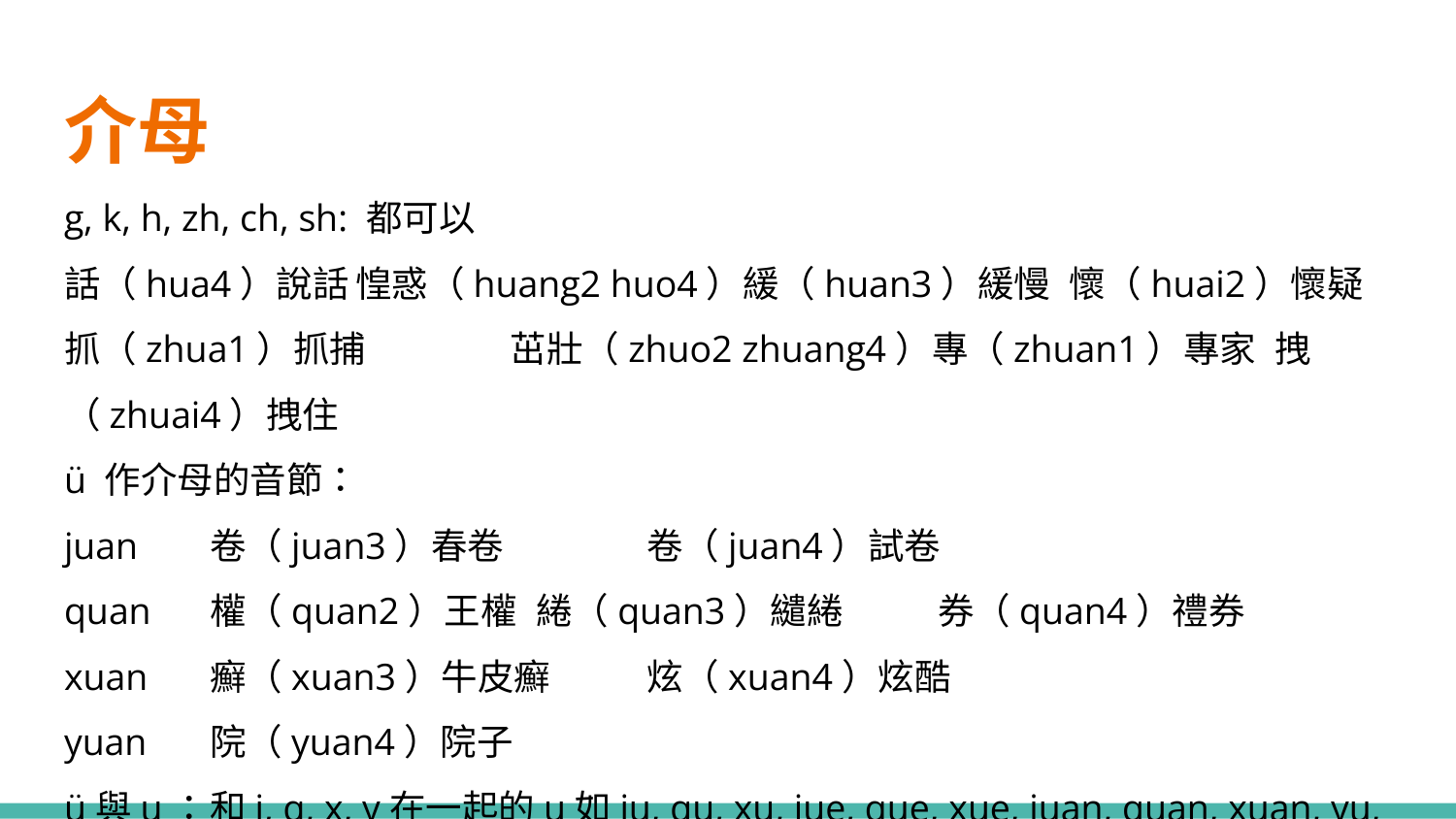

# 介母
g, k, h, zh, ch, sh: 都可以
話（hua4）說話	惶惑（huang2 huo4）緩（huan3）緩慢  懷（huai2）懷疑
抓（zhua1）抓捕	 茁壯（zhuo2 zhuang4）專（zhuan1）專家  拽（zhuai4）拽住
ü 作介母的音節：
juan	卷（juan3）春卷	卷（juan4）試卷
quan	權（quan2）王權  綣（quan3）繾綣	券（quan4）禮券
xuan	癬（xuan3）牛皮癬	炫（xuan4）炫酷
yuan	院（yuan4）院子
ü與u：	和j, q, x, y在一起的u如ju, qu, xu, jue, que, xue, juan, quan, xuan, yu, yue, yun,yuan 中的u 其实是去掉两点的ü，不是u。